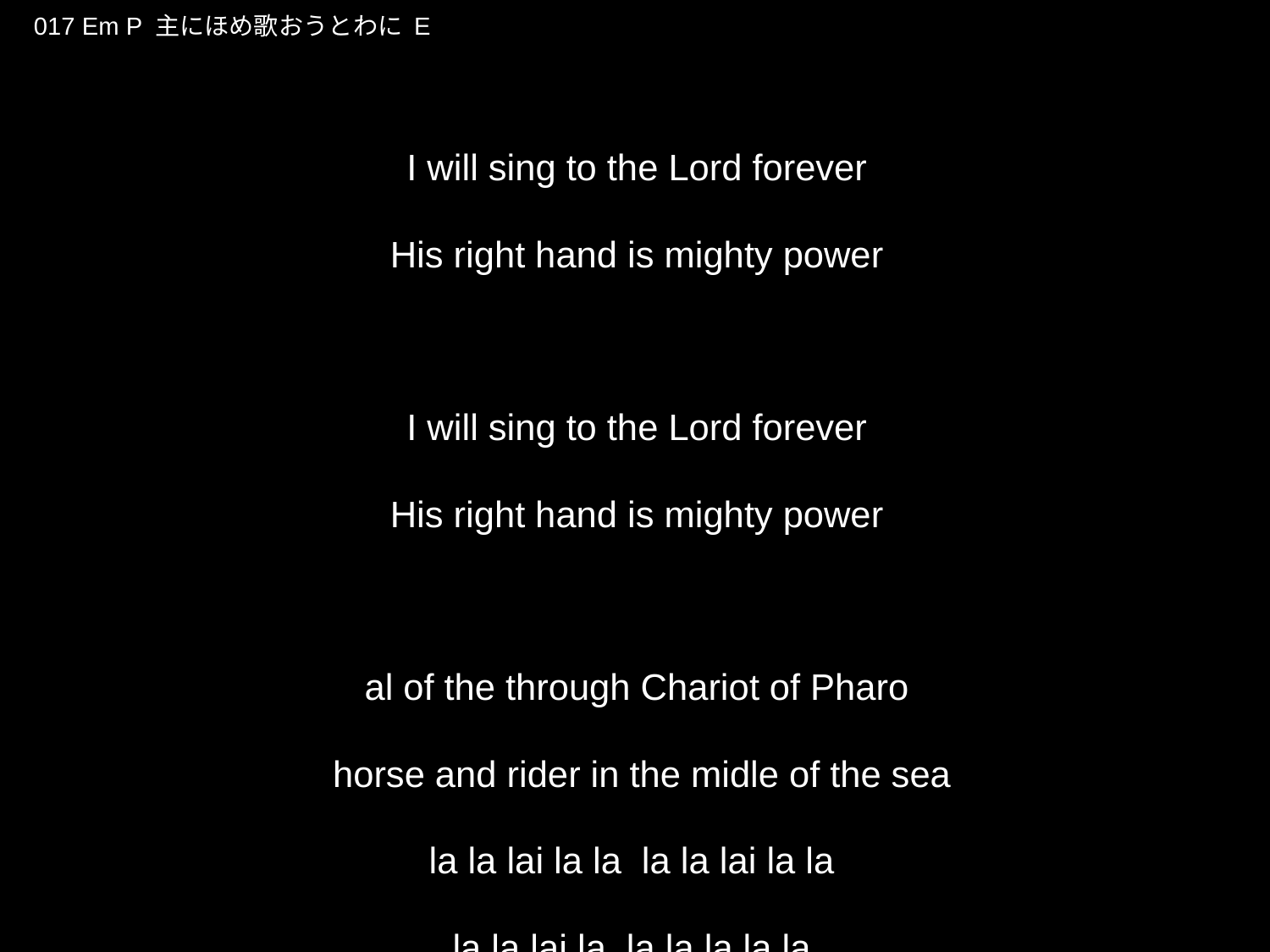

しゅにほめうたおうとわに
★P
017 Em P 主にほめ歌おうとわに E
★５
I will sing to the Lord forever
His right hand is mighty power

I will sing to the Lord forever
His right hand is mighty power

al of the through Chariot of Pharo
 horse and rider in the midle of the sea
la la lai la la  la la lai la la
la la lai la  la la la la la